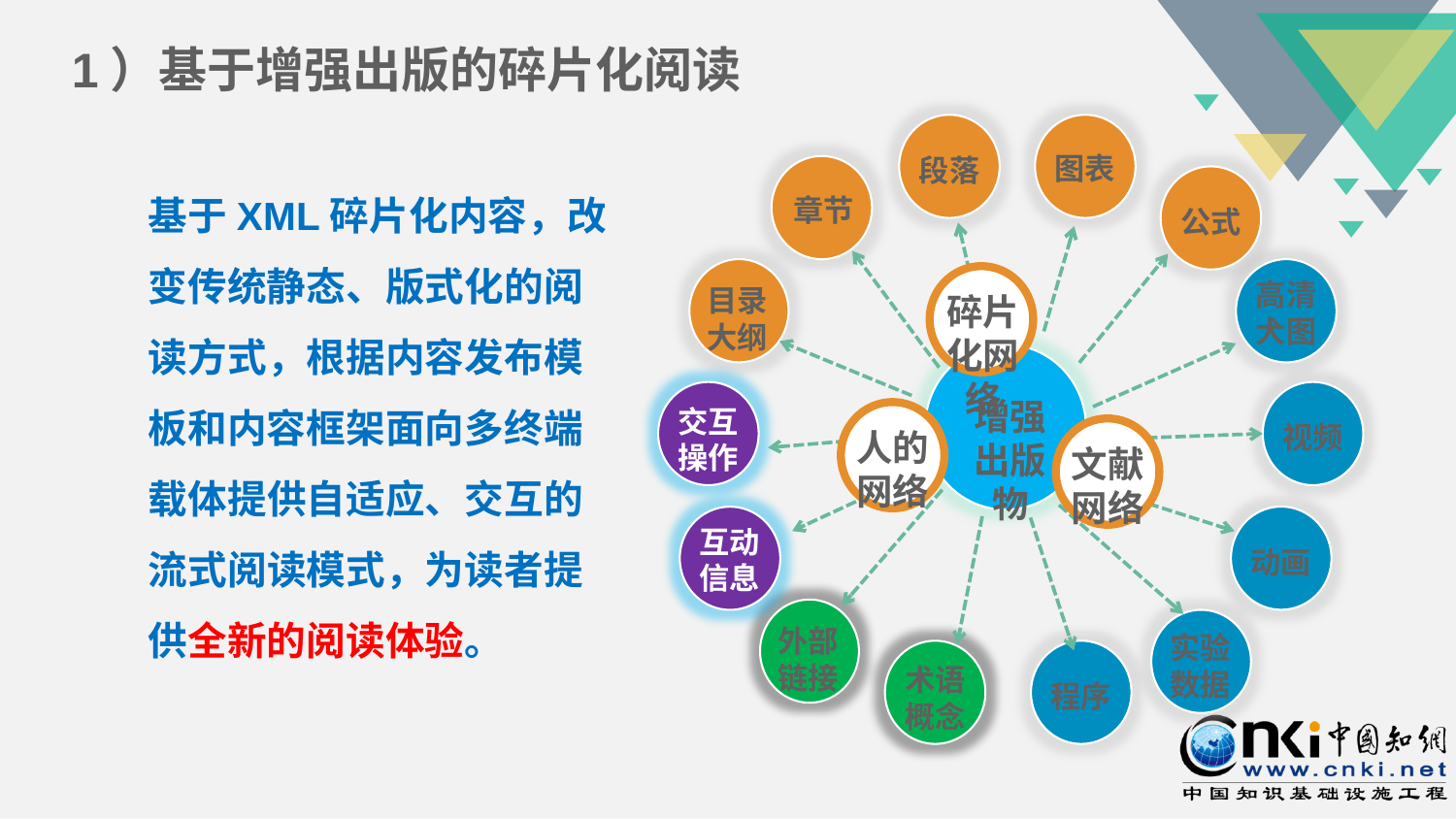

1）基于增强出版的碎片化阅读

段落

图表

章节

公式

目录大纲
、
高清大图

碎片化网络

交互操作

视频
增强出版物

人的
网络

文献
网络

动画

互动信息

外部链接

实验数据

术语概念

程序
基于XML碎片化内容，改变传统静态、版式化的阅读方式，根据内容发布模板和内容框架面向多终端载体提供自适应、交互的流式阅读模式，为读者提供全新的阅读体验。